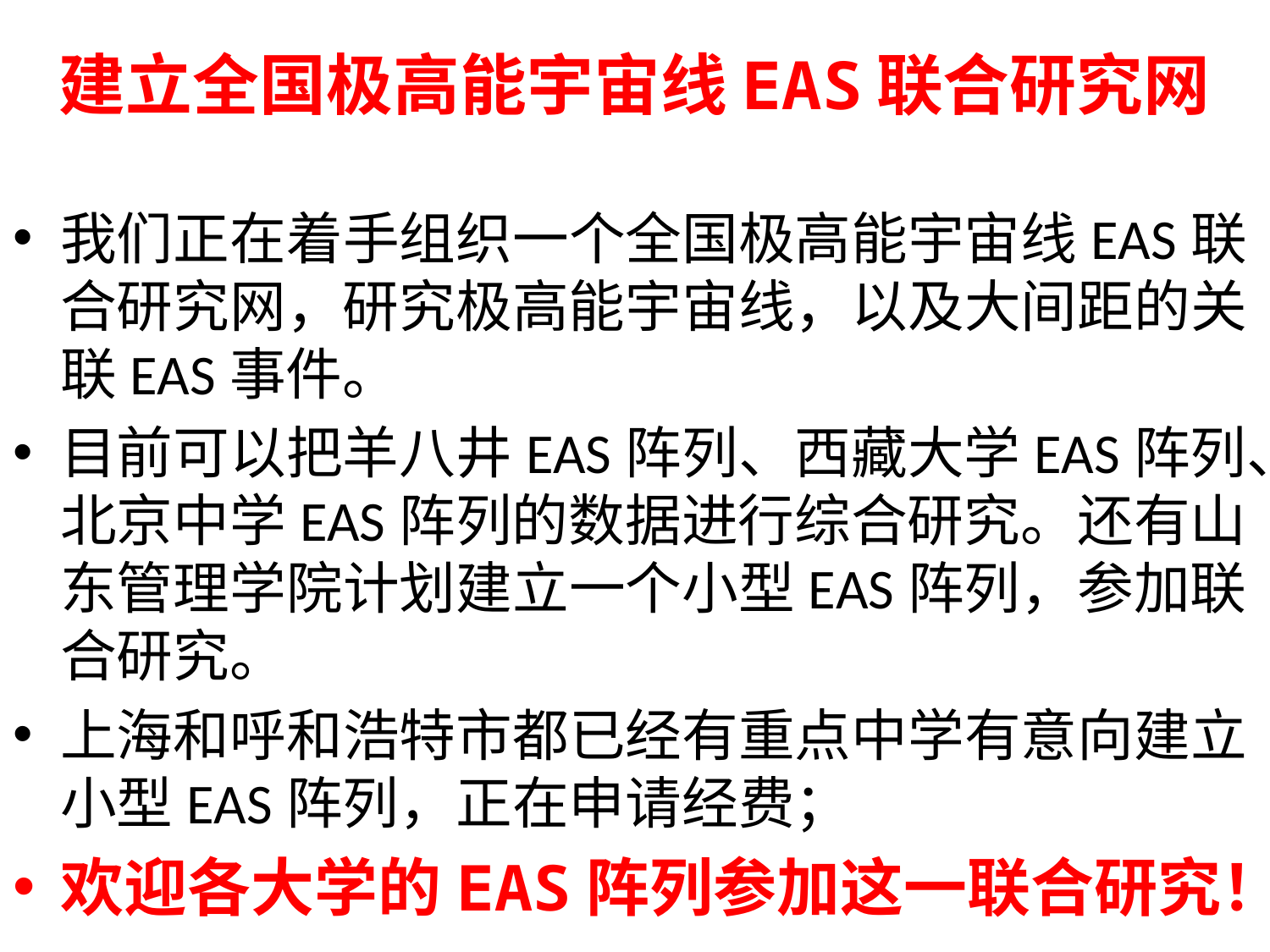

# 建立全国极高能宇宙线EAS联合研究网
我们正在着手组织一个全国极高能宇宙线EAS联合研究网，研究极高能宇宙线，以及大间距的关联EAS事件。
目前可以把羊八井EAS阵列、西藏大学EAS阵列、北京中学EAS阵列的数据进行综合研究。还有山东管理学院计划建立一个小型EAS阵列，参加联合研究。
上海和呼和浩特市都已经有重点中学有意向建立小型EAS阵列，正在申请经费；
欢迎各大学的EAS阵列参加这一联合研究！